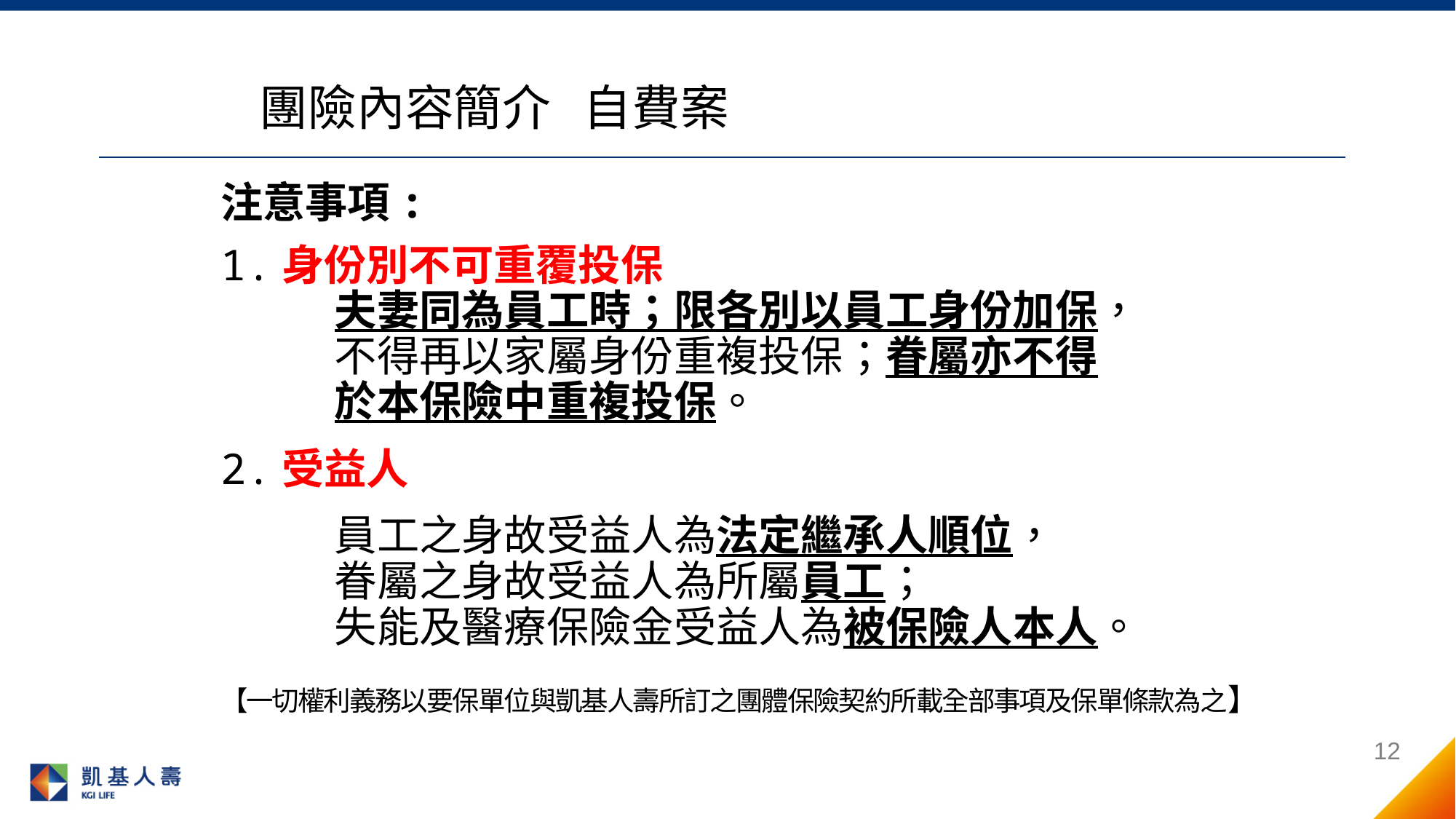

團險內容簡介   自費案
注意事項:
1.身份別不可重覆投保
           夫妻同為員工時；限各別以員工身份加保，
           不得再以家屬身份重複投保；眷屬亦不得
           於本保險中重複投保。
2.受益人
           員工之身故受益人為法定繼承人順位，
           眷屬之身故受益人為所屬員工；
           失能及醫療保險金受益人為被保險人本人。

【一切權利義務以要保單位與凱基人壽所訂之團體保險契約所載全部事項及保單條款為之】